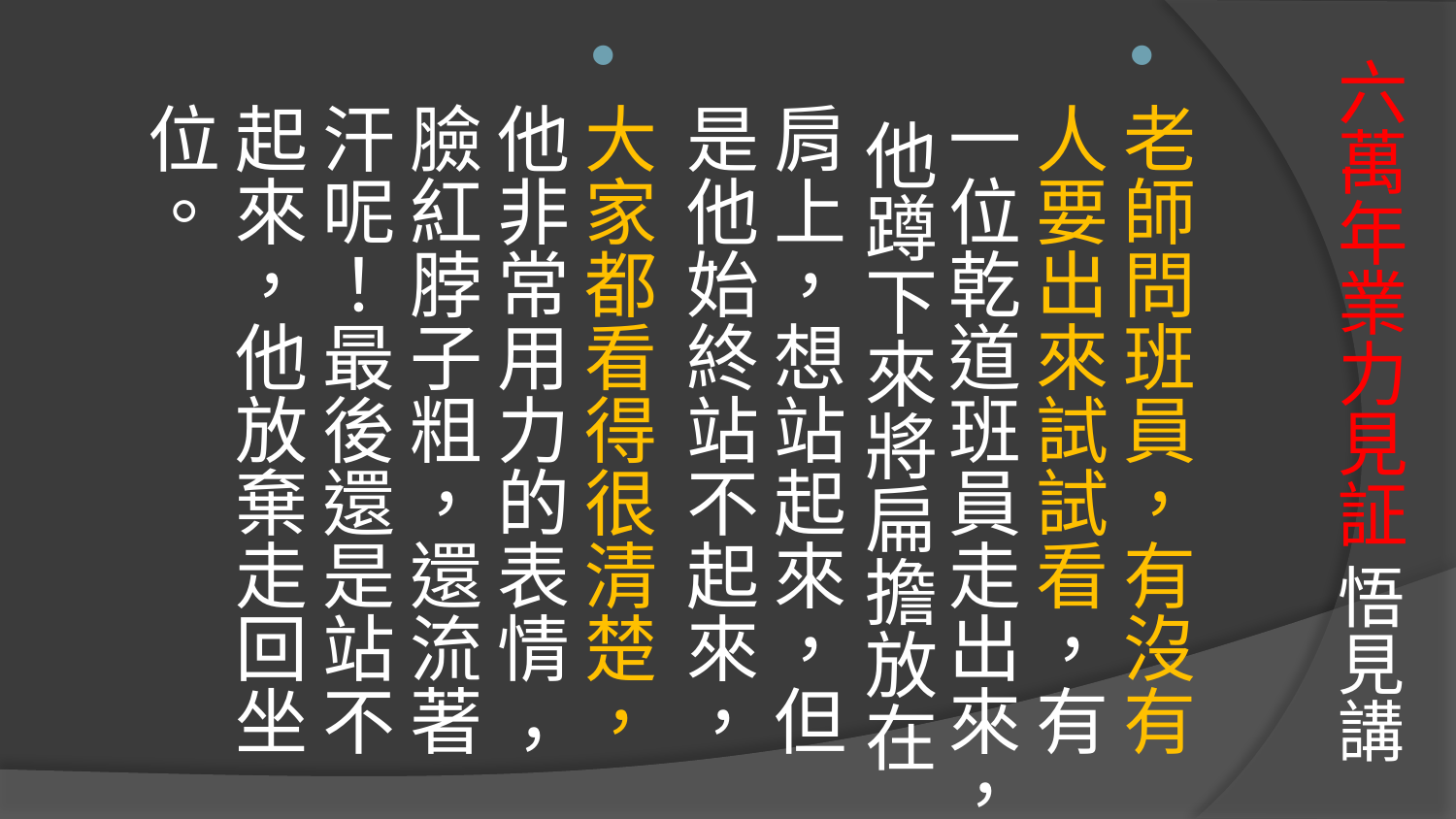

老師問班員，有沒有人要出來試試看，有一位乾道班員走出來， 他蹲下來將扁擔放在肩上，想站起來，但是他始終站不起來，
大家都看得很清楚，他非常用力的表情 ，臉紅脖子粗，還流著汗呢！最後還是站不起來，他放棄走回坐位。

# 六萬年業力見証 悟見講